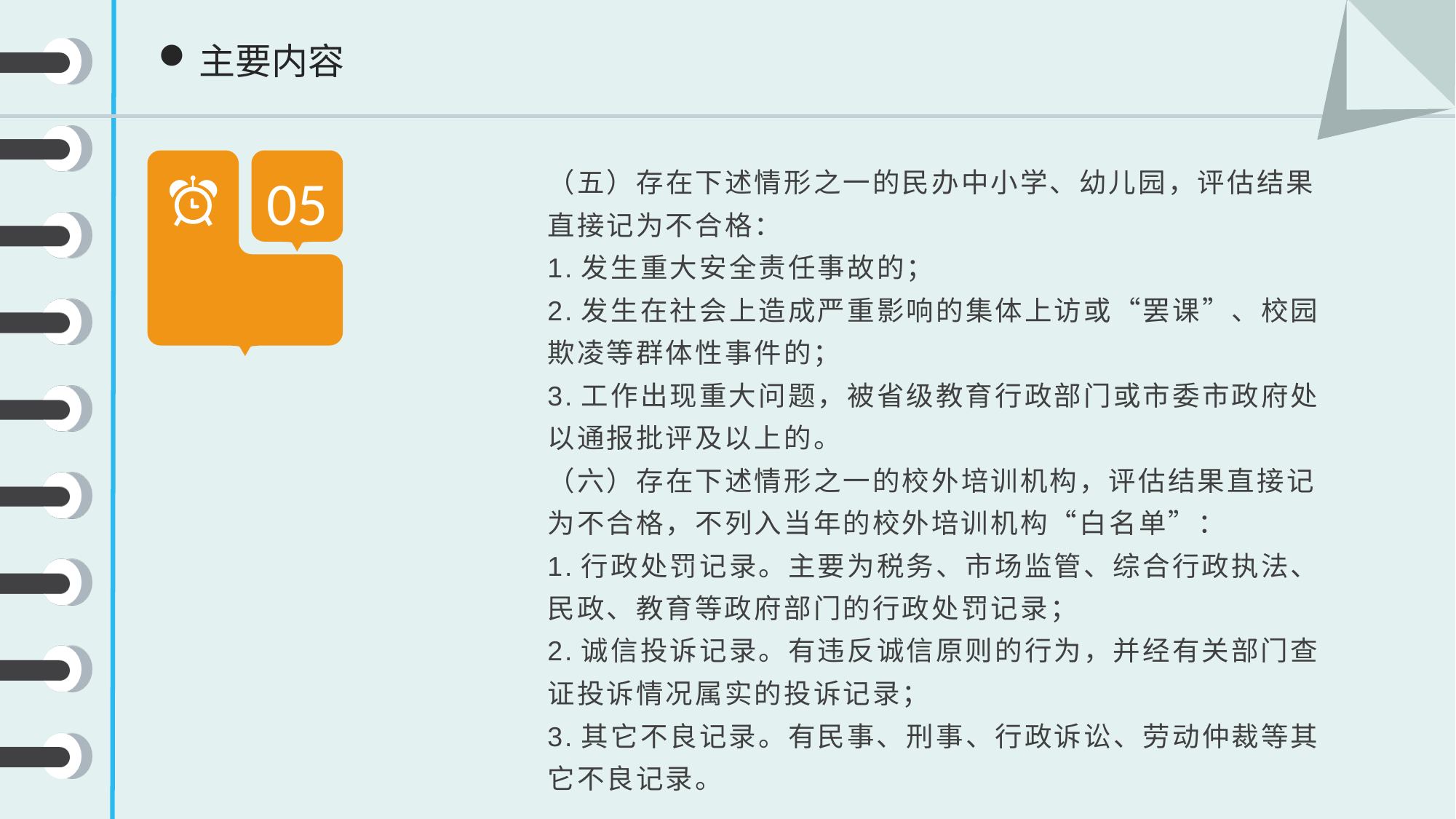

主要内容
（五）存在下述情形之一的民办中小学、幼儿园，评估结果直接记为不合格：
1.发生重大安全责任事故的；
2.发生在社会上造成严重影响的集体上访或“罢课”、校园欺凌等群体性事件的；
3.工作出现重大问题，被省级教育行政部门或市委市政府处以通报批评及以上的。
（六）存在下述情形之一的校外培训机构，评估结果直接记为不合格，不列入当年的校外培训机构“白名单”：
1.行政处罚记录。主要为税务、市场监管、综合行政执法、民政、教育等政府部门的行政处罚记录；
2.诚信投诉记录。有违反诚信原则的行为，并经有关部门查证投诉情况属实的投诉记录；
3.其它不良记录。有民事、刑事、行政诉讼、劳动仲裁等其它不良记录。

05